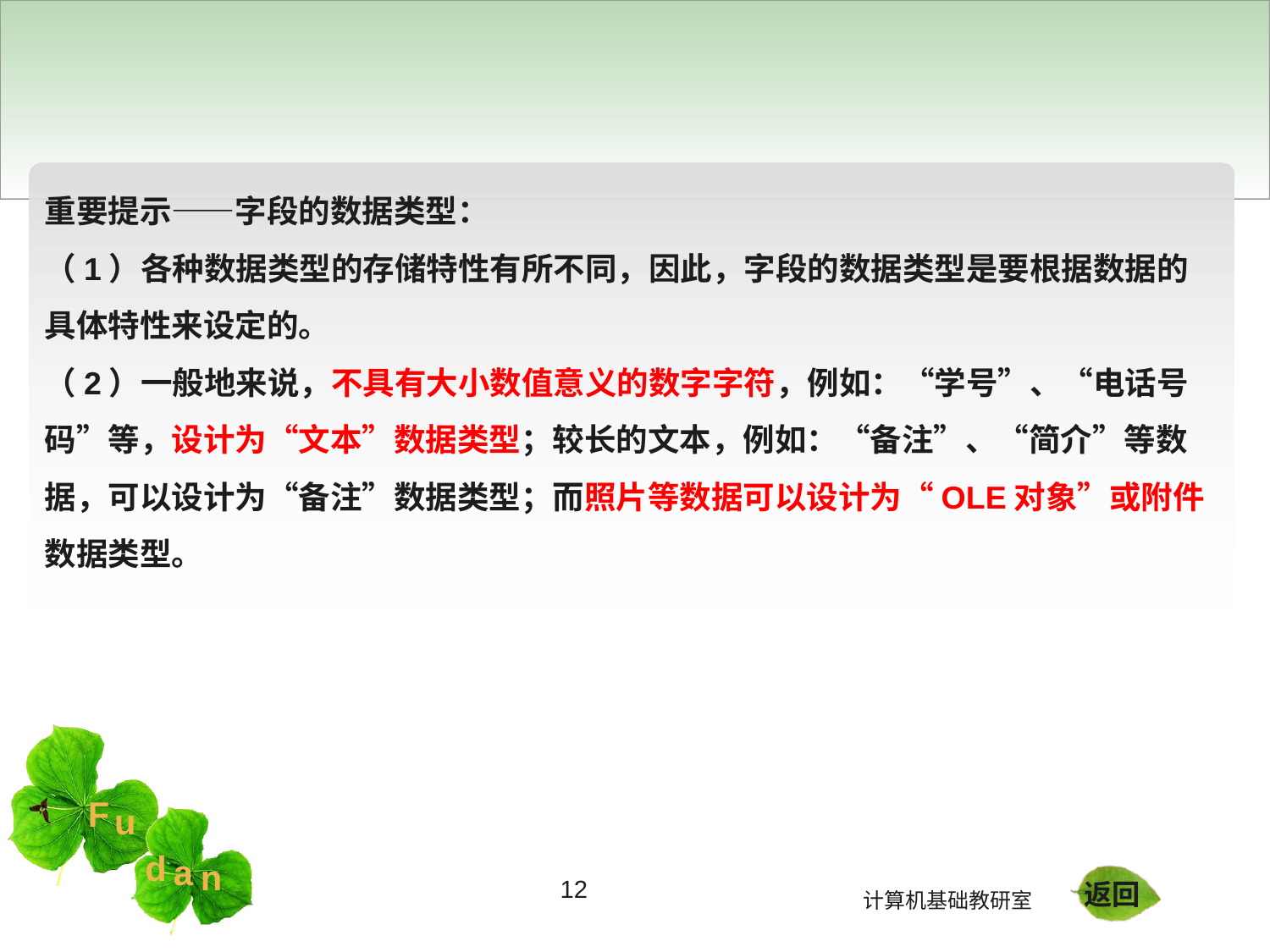

重要提示——字段的数据类型：
（1）各种数据类型的存储特性有所不同，因此，字段的数据类型是要根据数据的具体特性来设定的。
（2）一般地来说，不具有大小数值意义的数字字符，例如：“学号”、“电话号码”等，设计为“文本”数据类型；较长的文本，例如：“备注”、“简介”等数据，可以设计为“备注”数据类型；而照片等数据可以设计为“OLE对象”或附件数据类型。
12
返回